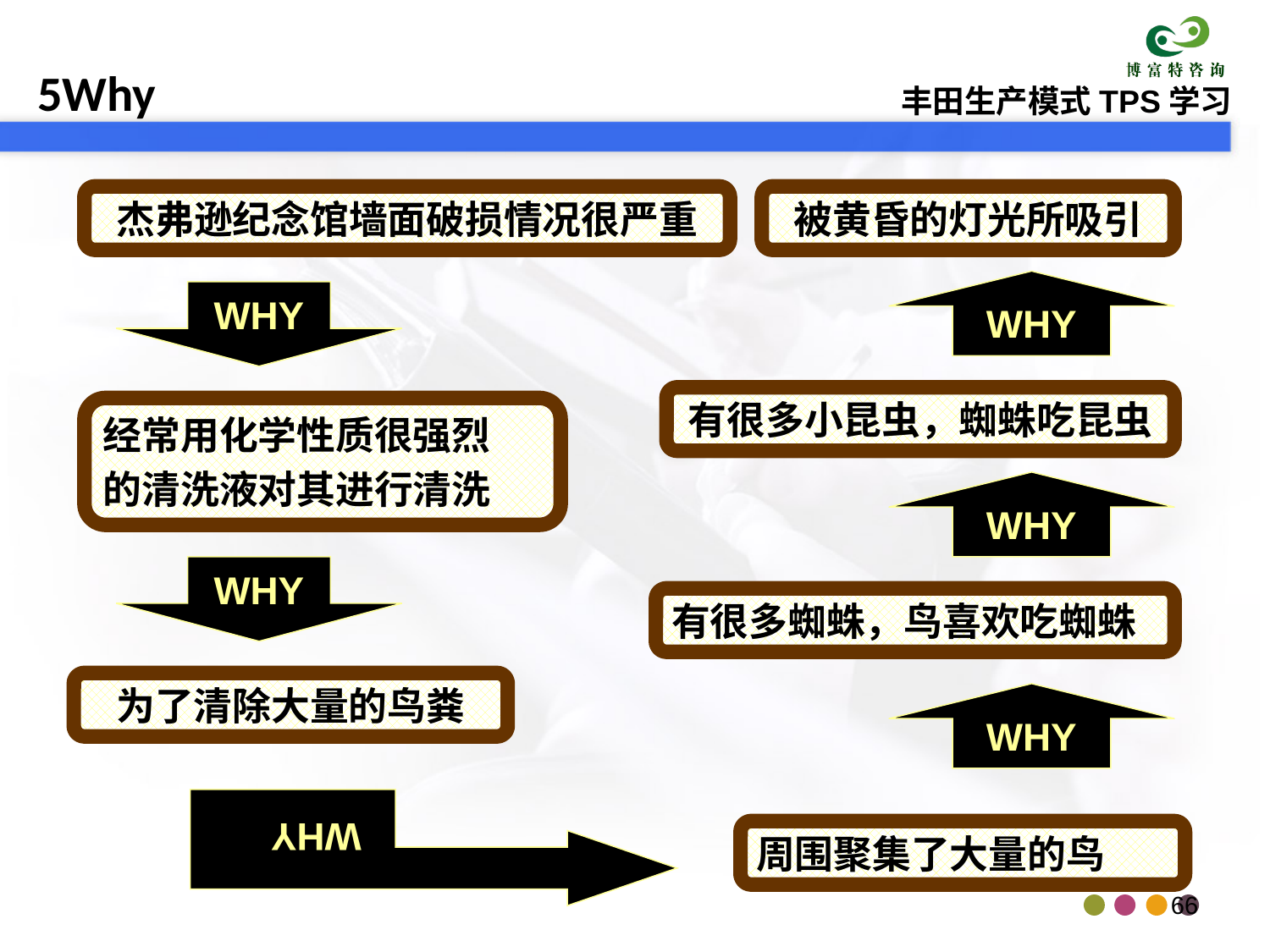

杰弗逊纪念馆墙面破损情况很严重
被黄昏的灯光所吸引
WHY
WHY
有很多小昆虫，蜘蛛吃昆虫
经常用化学性质很强烈
的清洗液对其进行清洗
WHY
WHY
有很多蜘蛛，鸟喜欢吃蜘蛛
  WHY
为了清除大量的鸟粪
WHY
周围聚集了大量的鸟